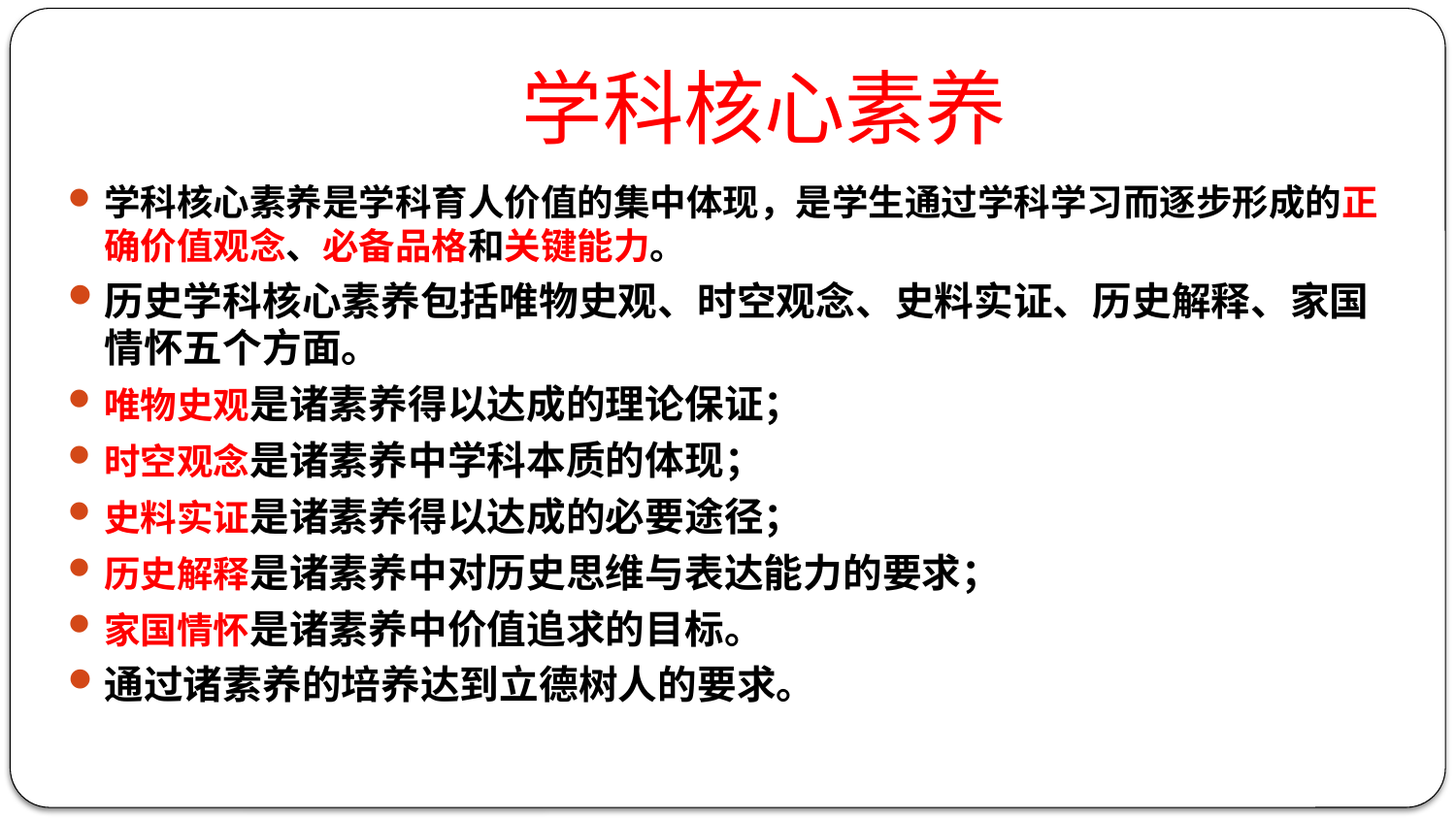

# 学科核心素养
学科核心素养是学科育人价值的集中体现，是学生通过学科学习而逐步形成的正确价值观念、必备品格和关键能力。
历史学科核心素养包括唯物史观、时空观念、史料实证、历史解释、家国情怀五个方面。
唯物史观是诸素养得以达成的理论保证；
时空观念是诸素养中学科本质的体现；
史料实证是诸素养得以达成的必要途径；
历史解释是诸素养中对历史思维与表达能力的要求；
家国情怀是诸素养中价值追求的目标。
通过诸素养的培养达到立德树人的要求。